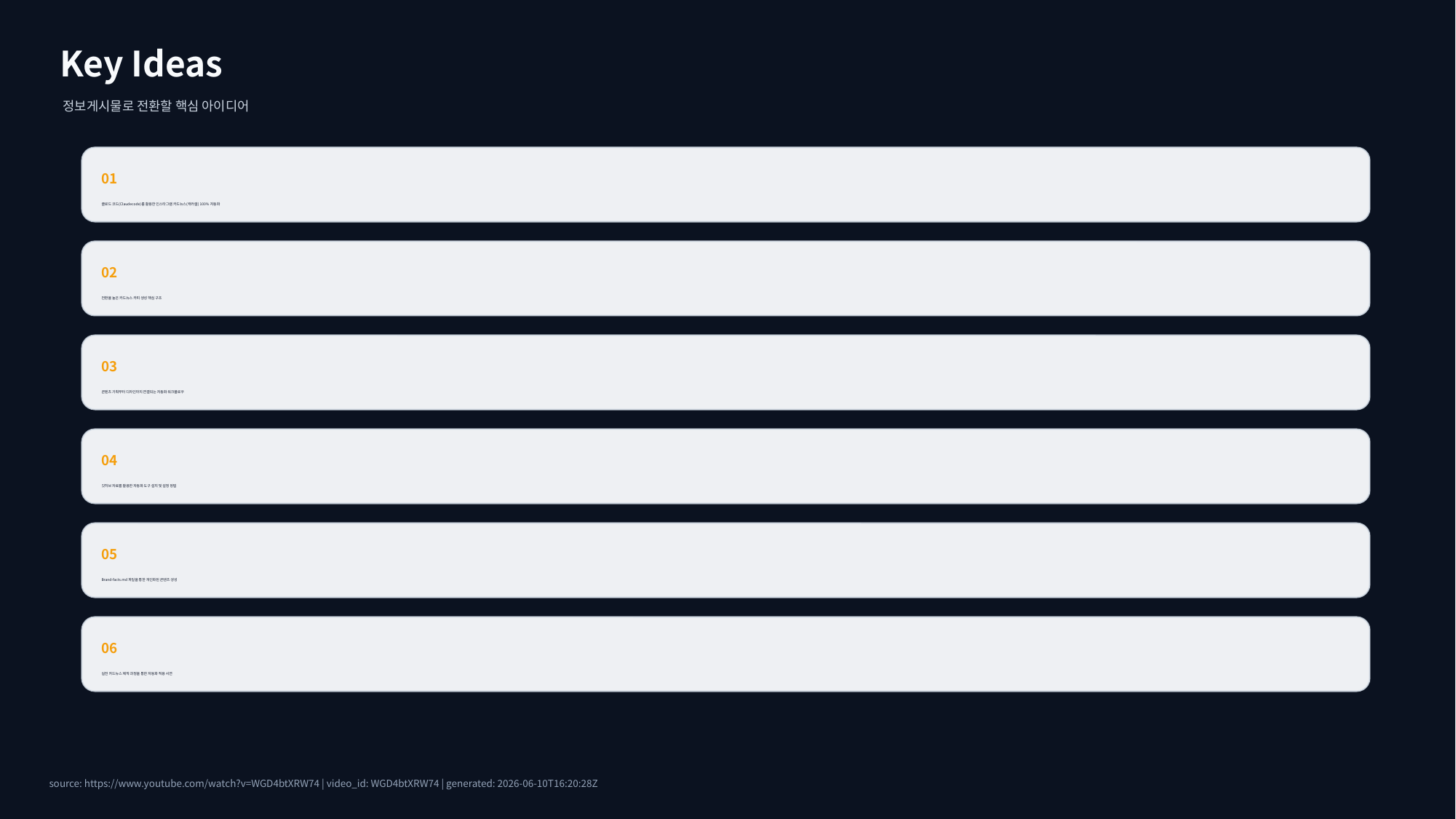

Key Ideas
정보게시물로 전환할 핵심 아이디어

01
클로드 코드(Claudecode)를 활용한 인스타그램 카드뉴스(캐러셀) 100% 자동화

02
전환율 높은 카드뉴스 카피 생성 핵심 구조

03
콘텐츠 기획부터 디자인까지 연결되는 자동화 워크플로우

04
깃허브 자료를 활용한 자동화 도구 설치 및 설정 방법

05
Brand-facts.md 파일을 통한 개인화된 콘텐츠 생성

06
실전 카드뉴스 제작 과정을 통한 자동화 적용 시연
source: https://www.youtube.com/watch?v=WGD4btXRW74 | video_id: WGD4btXRW74 | generated: 2026-06-10T16:20:28Z